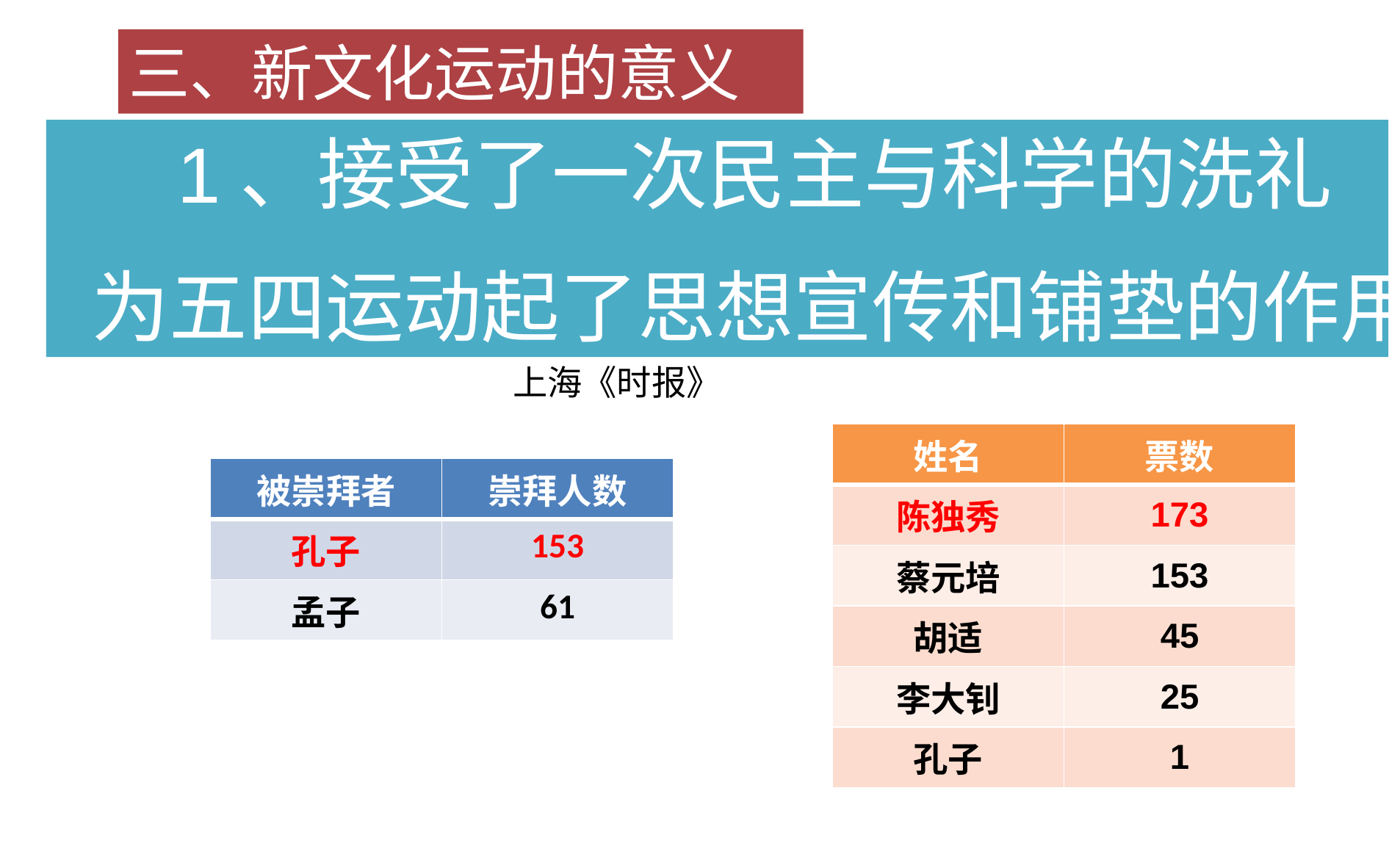

三、新文化运动的意义
    1913年，江苏第一师范招生，应考者三百余人。校长杨月如先生嘱各举崇拜人物。统计结果如下：
——《考师范之笑话》
上海《时报》
1、接受了一次民主与科学的洗礼
为五四运动起了思想宣传和铺垫的作用
    1923年12月11日，北京大学25周年纪念日，崇拜人物民意测检结果：
——张静如《中国现代社会史》
| 姓名 | 票数 |
| --- | --- |
| 陈独秀 | 173 |
| 蔡元培 | 153 |
| 胡适 | 45 |
| 李大钊 | 25 |
| 孔子 | 1 |
| 被崇拜者 | 崇拜人数 |
| --- | --- |
| 孔子 | 153 |
| 孟子 | 61 |